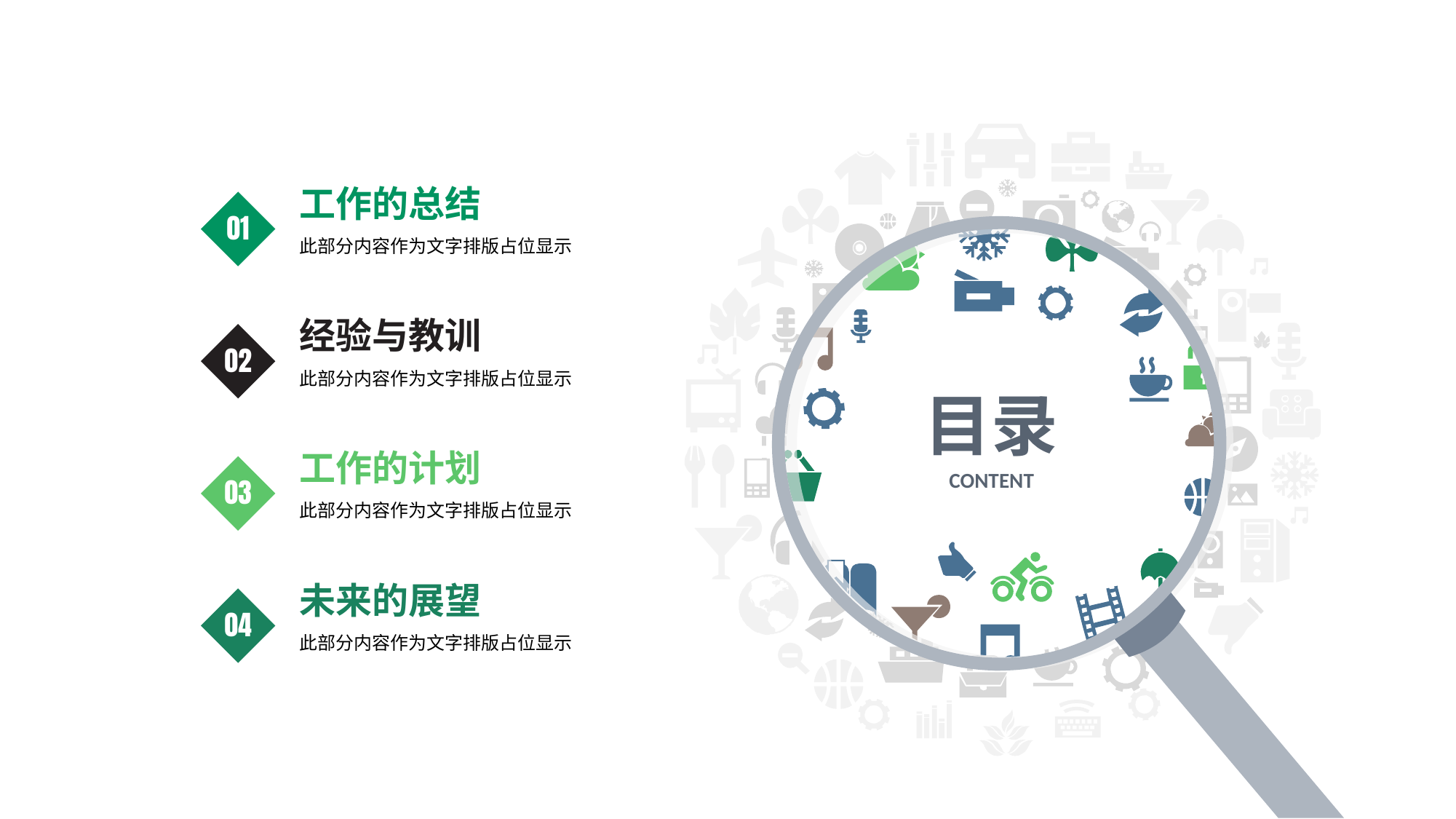

目录
CONTENT
01
工作的总结
此部分内容作为文字排版占位显示
02
经验与教训
此部分内容作为文字排版占位显示
03
工作的计划
此部分内容作为文字排版占位显示
04
未来的展望
此部分内容作为文字排版占位显示